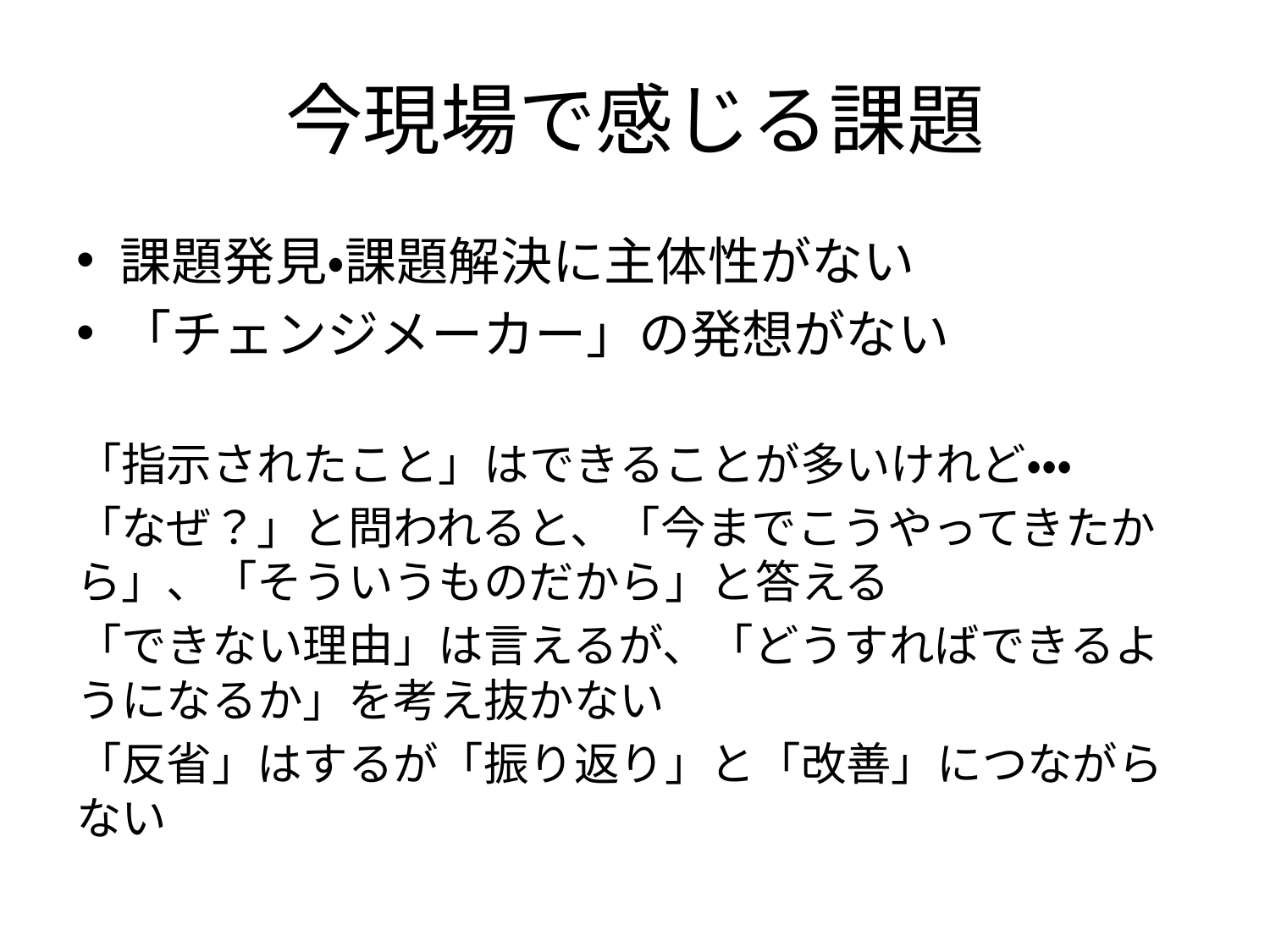

# 今現場で感じる課題
課題発見・課題解決に主体性がない
「チェンジメーカー」の発想がない

「指示されたこと」はできることが多いけれど・・・
「なぜ？」と問われると、「今までこうやってきたから」、「そういうものだから」と答える
「できない理由」は言えるが、「どうすればできるようになるか」を考え抜かない
「反省」はするが「振り返り」と「改善」につながらない